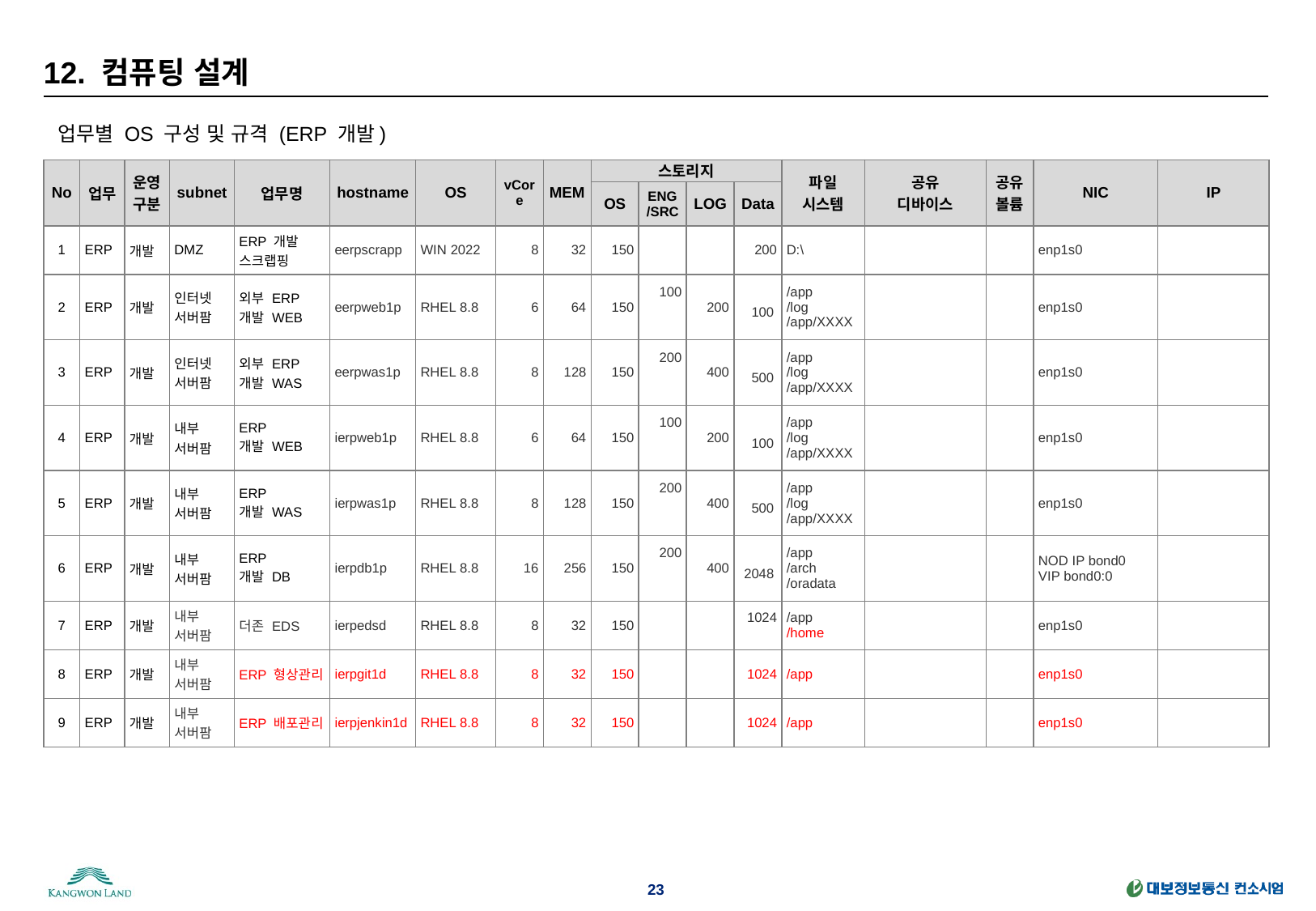

# 12. 컴퓨팅 설계
업무별 OS 구성 및 규격 (ERP 개발)
| No | 업무 | 운영구분 | subnet | 업무명 | hostname | OS | vCore | MEM | 스토리지 |  |  |  | 파일 시스템 | 공유 디바이스 | 공유 볼륨 | NIC | IP |
| --- | --- | --- | --- | --- | --- | --- | --- | --- | --- | --- | --- | --- | --- | --- | --- | --- | --- |
|  |  |  |  |  |  |  |  |  | OS | ENG /SRC | LOG | Data |  |  |  |  |  |
| 1 | ERP | 개발 | DMZ | ERP 개발 스크랩핑 | eerpscrapp | WIN 2022 | 8 | 32 | 150 |  |  | 200 | D:\ |  |  | enp1s0 |  |
| 2 | ERP | 개발 | 인터넷 서버팜 | 외부 ERP 개발 WEB | eerpweb1p | RHEL 8.8 | 6 | 64 | 150 | 100 | 200 | 100 | /app /log /app/XXXX |  |  | enp1s0 |  |
| 3 | ERP | 개발 | 인터넷 서버팜 | 외부 ERP 개발 WAS | eerpwas1p | RHEL 8.8 | 8 | 128 | 150 | 200 | 400 | 500 | /app /log /app/XXXX |  |  | enp1s0 |  |
| 4 | ERP | 개발 | 내부 서버팜 | ERP 개발 WEB | ierpweb1p | RHEL 8.8 | 6 | 64 | 150 | 100 | 200 | 100 | /app /log /app/XXXX |  |  | enp1s0 |  |
| 5 | ERP | 개발 | 내부 서버팜 | ERP 개발 WAS | ierpwas1p | RHEL 8.8 | 8 | 128 | 150 | 200 | 400 | 500 | /app /log /app/XXXX |  |  | enp1s0 |  |
| 6 | ERP | 개발 | 내부 서버팜 | ERP 개발 DB | ierpdb1p | RHEL 8.8 | 16 | 256 | 150 | 200 | 400 | 2048 | /app /arch /oradata |  |  | NOD IP bond0 VIP bond0:0 |  |
| 7 | ERP | 개발 | 내부 서버팜 | 더존 EDS | ierpedsd | RHEL 8.8 | 8 | 32 | 150 |  |  | 1024 | /app /home |  |  | enp1s0 |  |
| 8 | ERP | 개발 | 내부 서버팜 | ERP 형상관리 | ierpgit1d | RHEL 8.8 | 8 | 32 | 150 |  |  | 1024 | /app |  |  | enp1s0 |  |
| 9 | ERP | 개발 | 내부 서버팜 | ERP 배포관리 | ierpjenkin1d | RHEL 8.8 | 8 | 32 | 150 |  |  | 1024 | /app |  |  | enp1s0 |  |
23